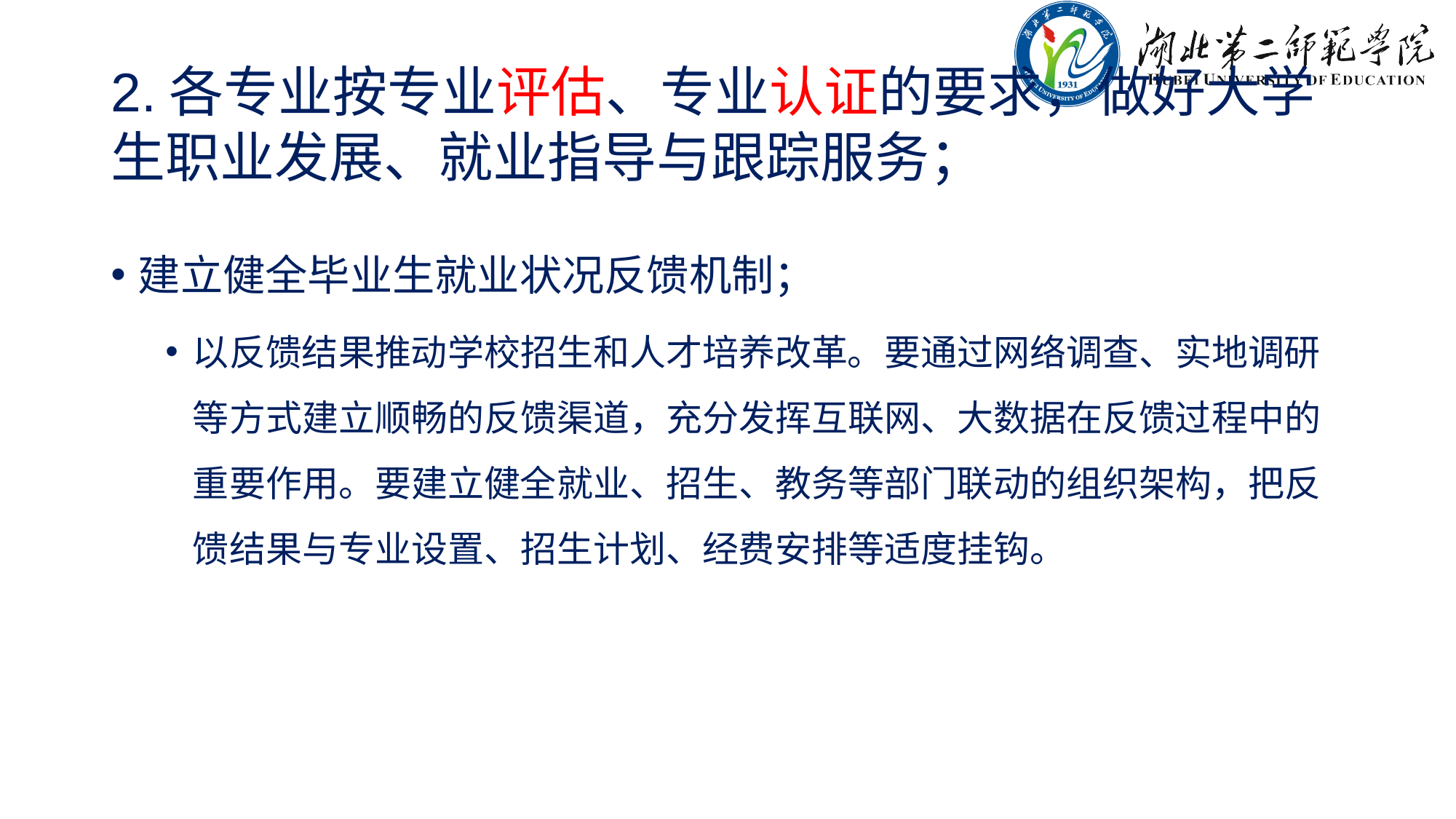

# 2.各专业按专业评估、专业认证的要求，做好大学生职业发展、就业指导与跟踪服务；
建立健全毕业生就业状况反馈机制；
以反馈结果推动学校招生和人才培养改革。要通过网络调查、实地调研等方式建立顺畅的反馈渠道，充分发挥互联网、大数据在反馈过程中的重要作用。要建立健全就业、招生、教务等部门联动的组织架构，把反馈结果与专业设置、招生计划、经费安排等适度挂钩。